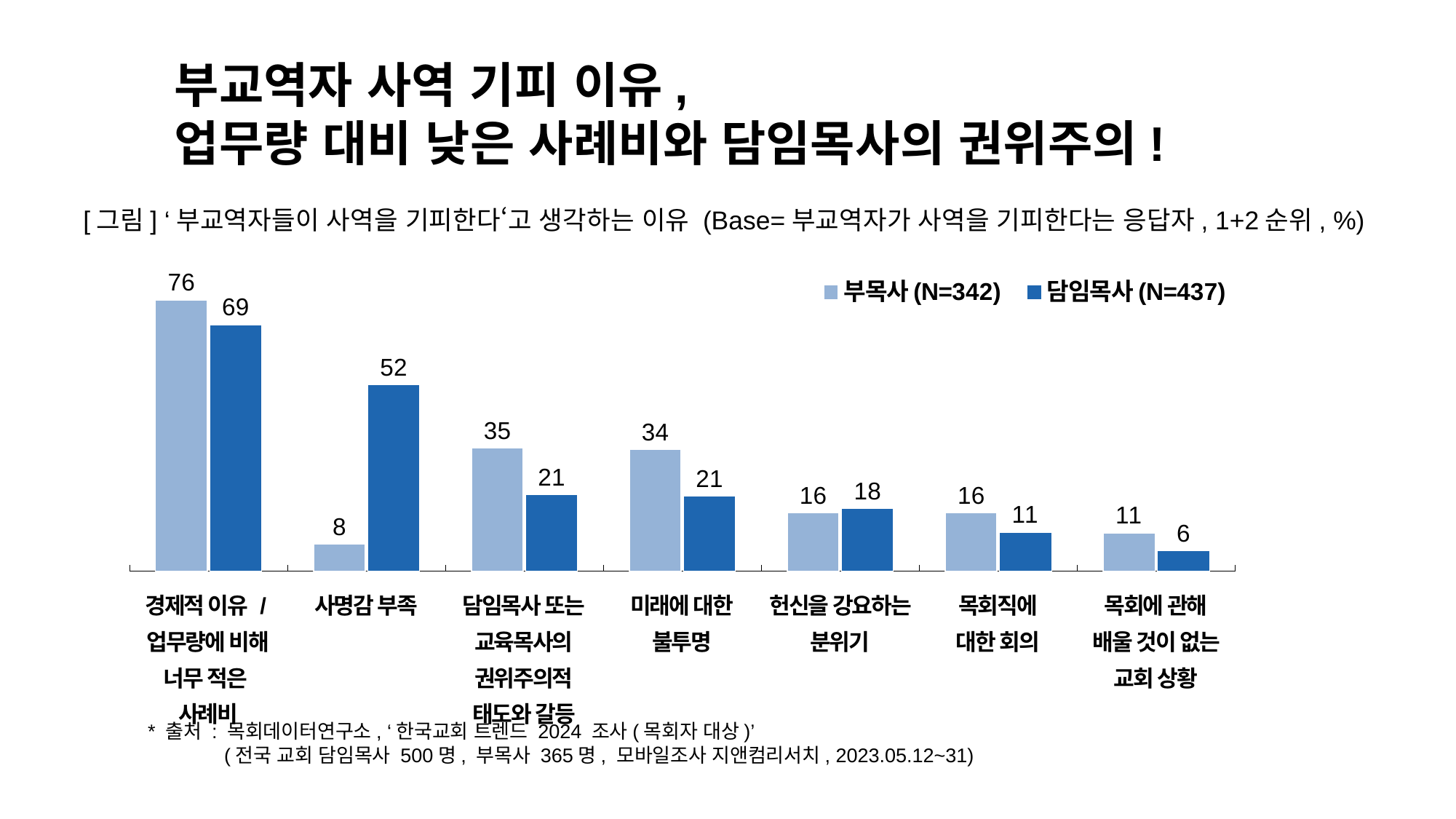

부교역자 사역 기피 이유,
업무량 대비 낮은 사례비와 담임목사의 권위주의!
[그림] ‘부교역자들이 사역을 기피한다‘고 생각하는 이유 (Base=부교역자가 사역을 기피한다는 응답자, 1+2순위, %)

### Chart

| Category | 부목사(N=342) | 담임목사(N=437) |
|---|---|---|
| 경제적 이유 / 업무량에 비해 너무 적은 사례비 | 사명감 부족 | 담임목사 또는 교육목사의 권위주의적 태도와 갈등 | 미래에 대한 불투명 | 헌신을 강요하는 분위기 | 목회직에 대한 회의 | 목회에 관해 배울 것이 없는 교회 상황 |
| --- | --- | --- | --- | --- | --- | --- |
* 출처 : 목회데이터연구소, ‘한국교회 트렌드 2024 조사(목회자 대상)’
              (전국 교회 담임목사 500명, 부목사 365명, 모바일조사 지앤컴리서치, 2023.05.12~31)